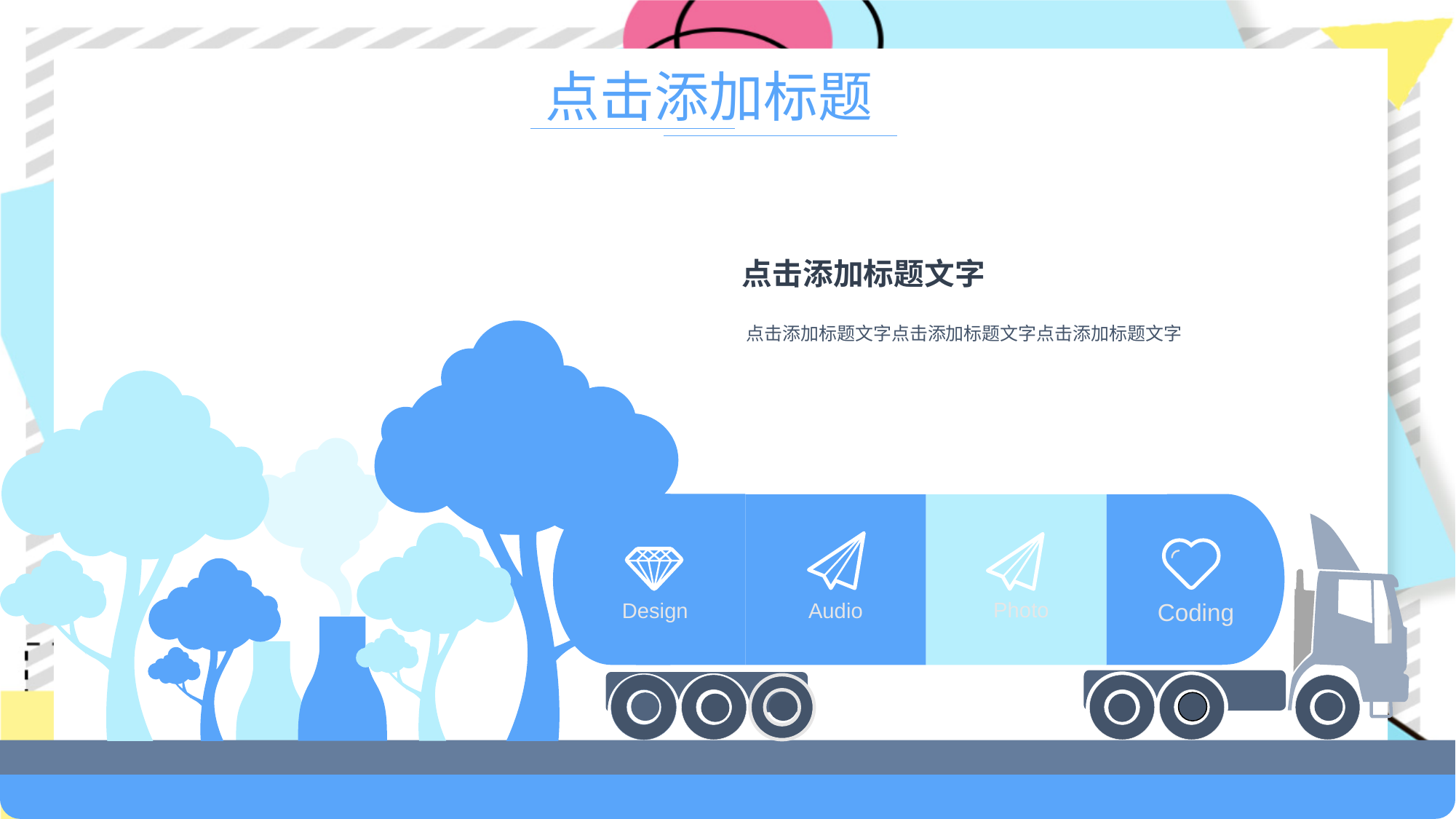

点击添加标题
点击添加标题文字
点击添加标题文字点击添加标题文字点击添加标题文字

Photo
Design
Audio
Coding